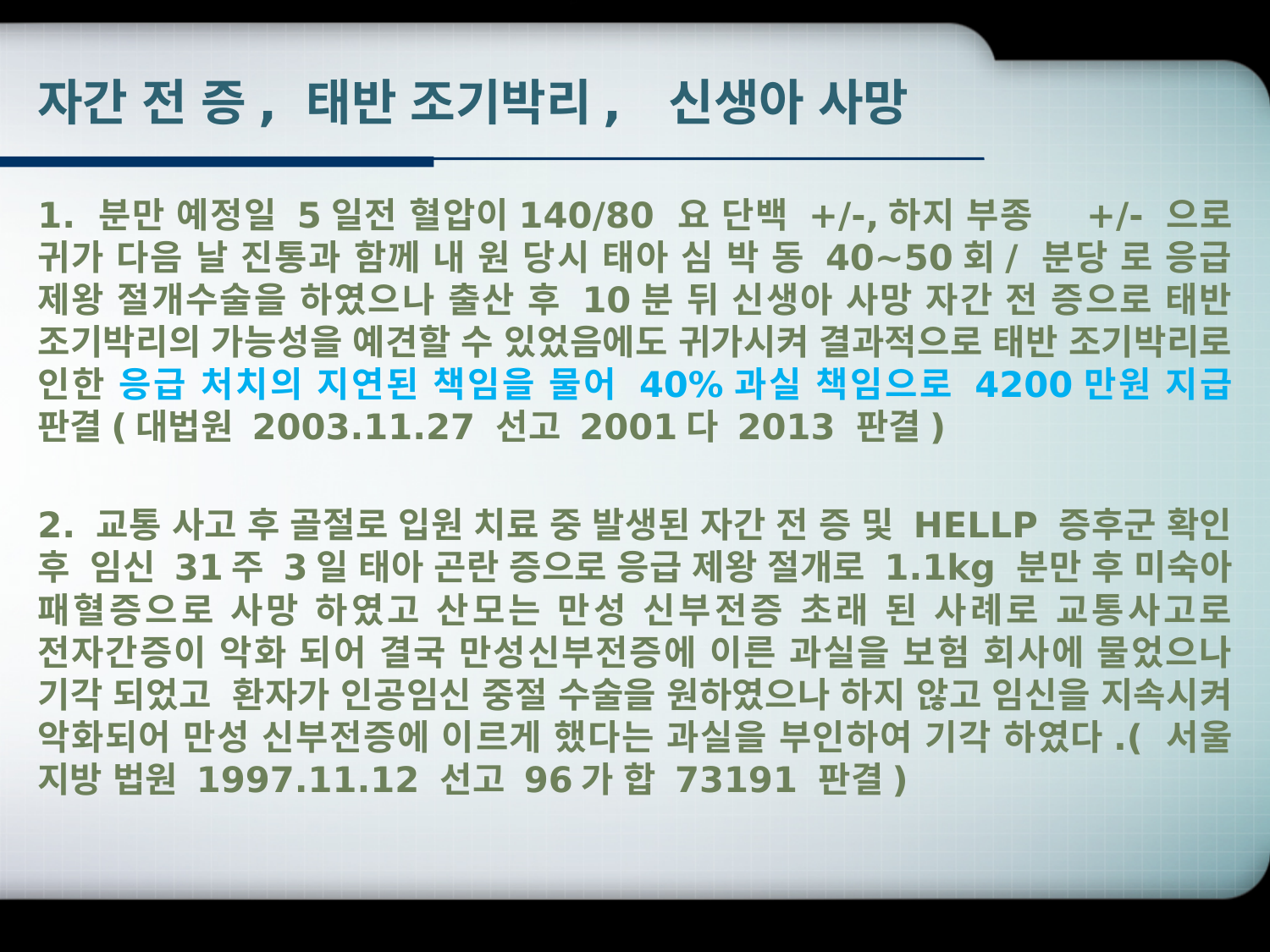

# 자간 전 증, 태반 조기박리,  신생아 사망
1. 분만 예정일 5일전 혈압이140/80 요 단백 +/-,하지 부종    +/- 으로 귀가 다음 날 진통과 함께 내 원 당시 태아 심 박 동 40~50회/ 분당 로 응급 제왕 절개수술을 하였으나 출산 후 10분 뒤 신생아 사망 자간 전 증으로 태반 조기박리의 가능성을 예견할 수 있었음에도 귀가시켜 결과적으로 태반 조기박리로 인한 응급 처치의 지연된 책임을 물어 40%과실 책임으로 4200만원 지급 판결(대법원 2003.11.27 선고 2001다 2013 판결)

2. 교통 사고 후 골절로 입원 치료 중 발생된 자간 전 증 및 HELLP 증후군 확인 후  임신 31주 3일 태아 곤란 증으로 응급 제왕 절개로 1.1kg 분만 후 미숙아 패혈증으로 사망 하였고 산모는 만성 신부전증 초래 된 사례로 교통사고로 전자간증이 악화 되어 결국 만성신부전증에 이른 과실을 보험 회사에 물었으나 기각 되었고  환자가 인공임신 중절 수술을 원하였으나 하지 않고 임신을 지속시켜 악화되어 만성 신부전증에 이르게 했다는 과실을 부인하여 기각 하였다.( 서울 지방 법원 1997.11.12 선고 96가 합 73191 판결)